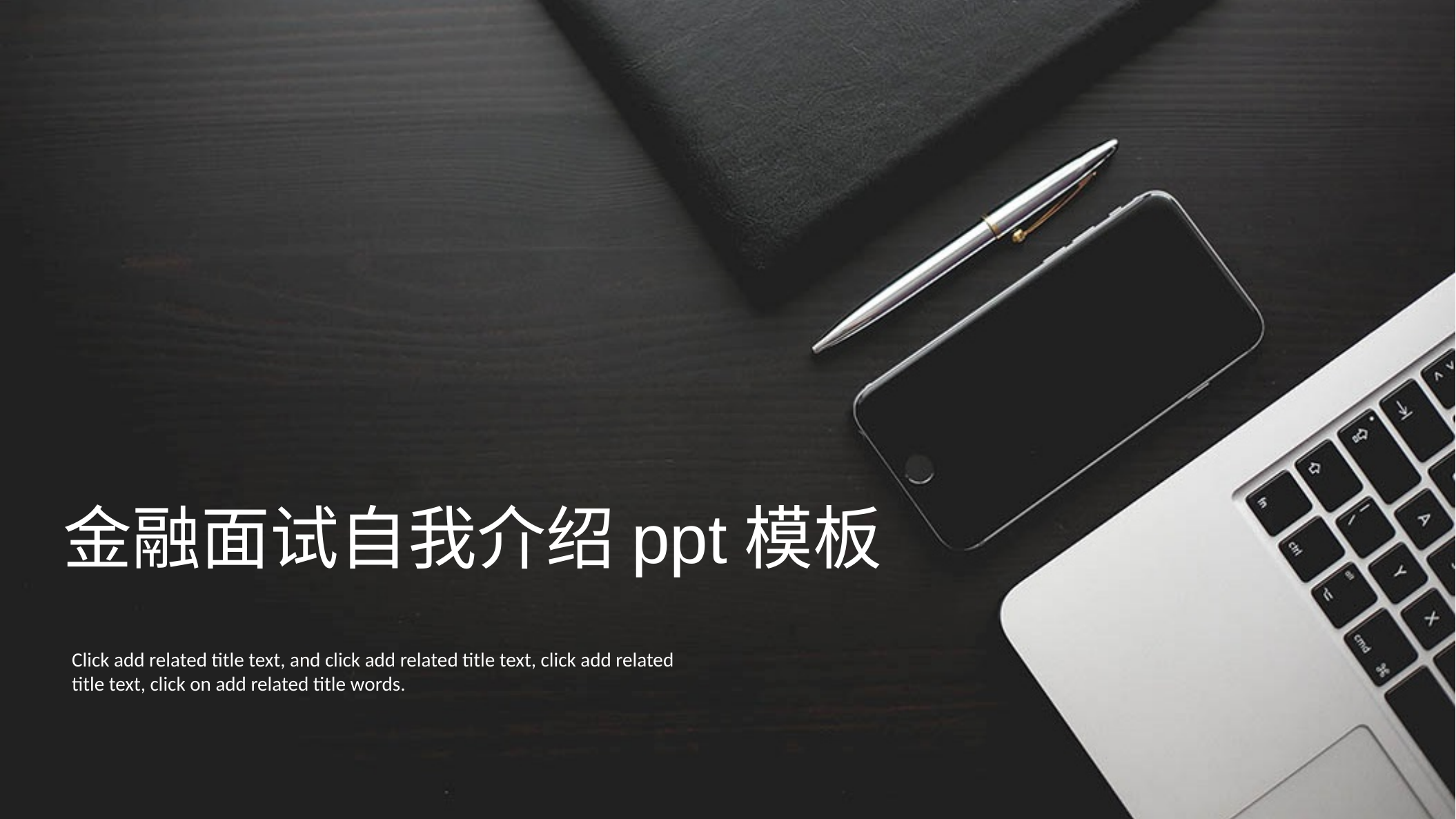

金融面试自我介绍ppt模板
Click add related title text, and click add related title text, click add related title text, click on add related title words.